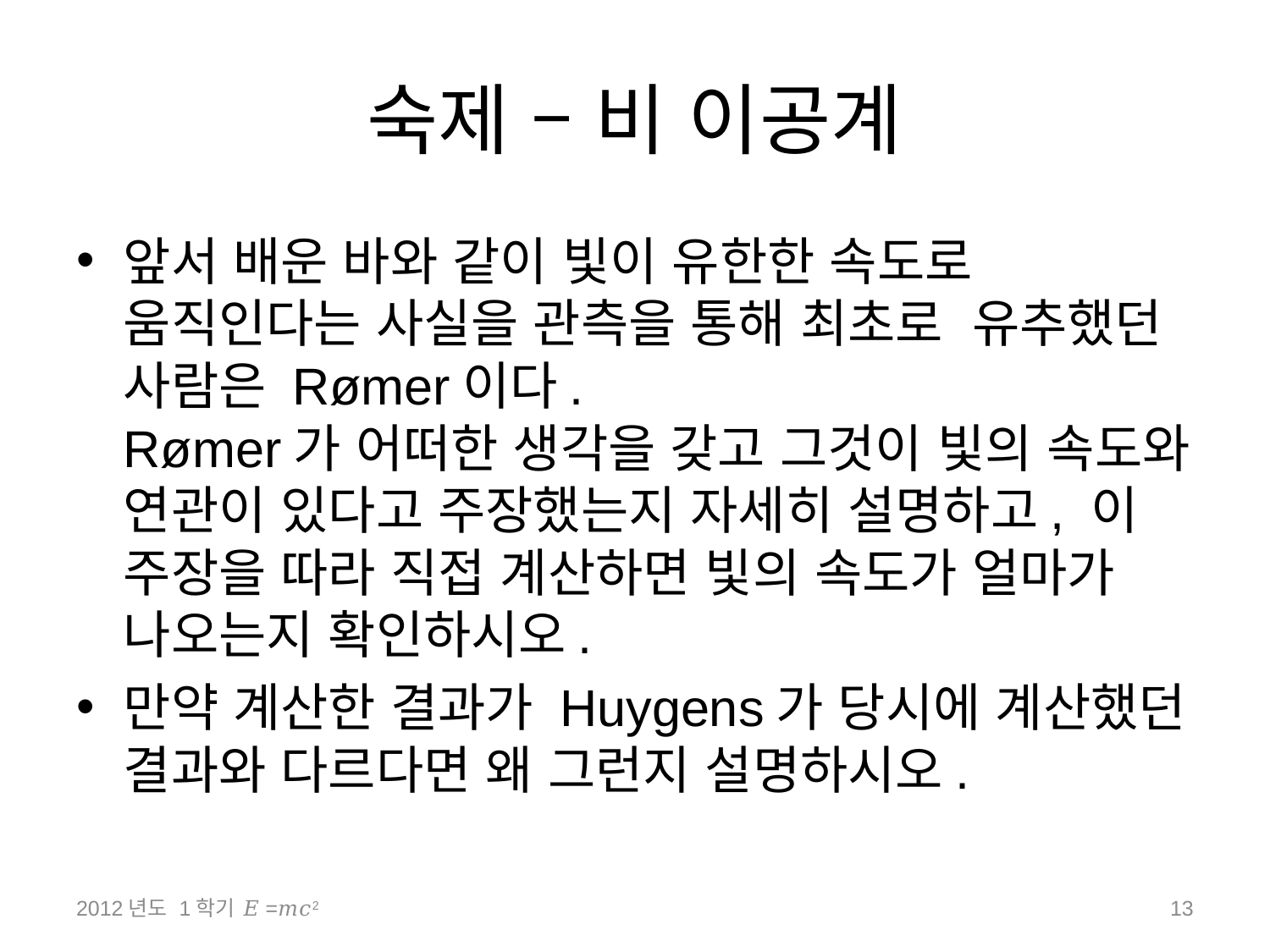

# 숙제 – 비 이공계
앞서 배운 바와 같이 빛이 유한한 속도로 움직인다는 사실을 관측을 통해 최초로  유추했던 사람은 Rømer이다.
Rømer가 어떠한 생각을 갖고 그것이 빛의 속도와 연관이 있다고 주장했는지 자세히 설명하고, 이 주장을 따라 직접 계산하면 빛의 속도가 얼마가 나오는지 확인하시오.
만약 계산한 결과가 Huygens가 당시에 계산했던 결과와 다르다면 왜 그런지 설명하시오.

2012년도 1학기 𝐸=𝑚𝑐2
13